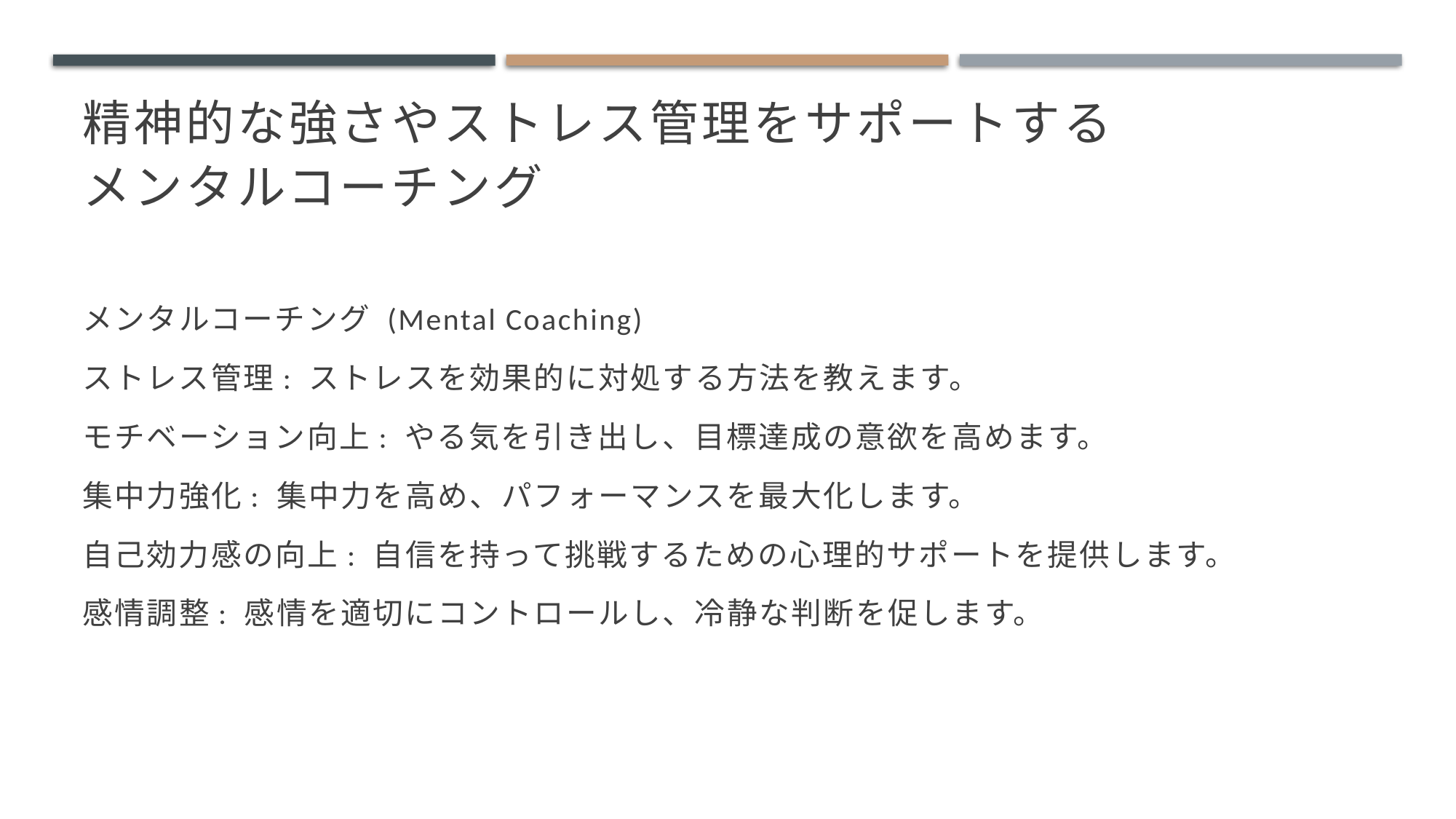

# 精神的な強さやストレス管理をサポートする メンタルコーチング
メンタルコーチング (Mental Coaching)
ストレス管理: ストレスを効果的に対処する方法を教えます。
モチベーション向上: やる気を引き出し、目標達成の意欲を高めます。
集中力強化: 集中力を高め、パフォーマンスを最大化します。
自己効力感の向上: 自信を持って挑戦するための心理的サポートを提供します。
感情調整: 感情を適切にコントロールし、冷静な判断を促します。